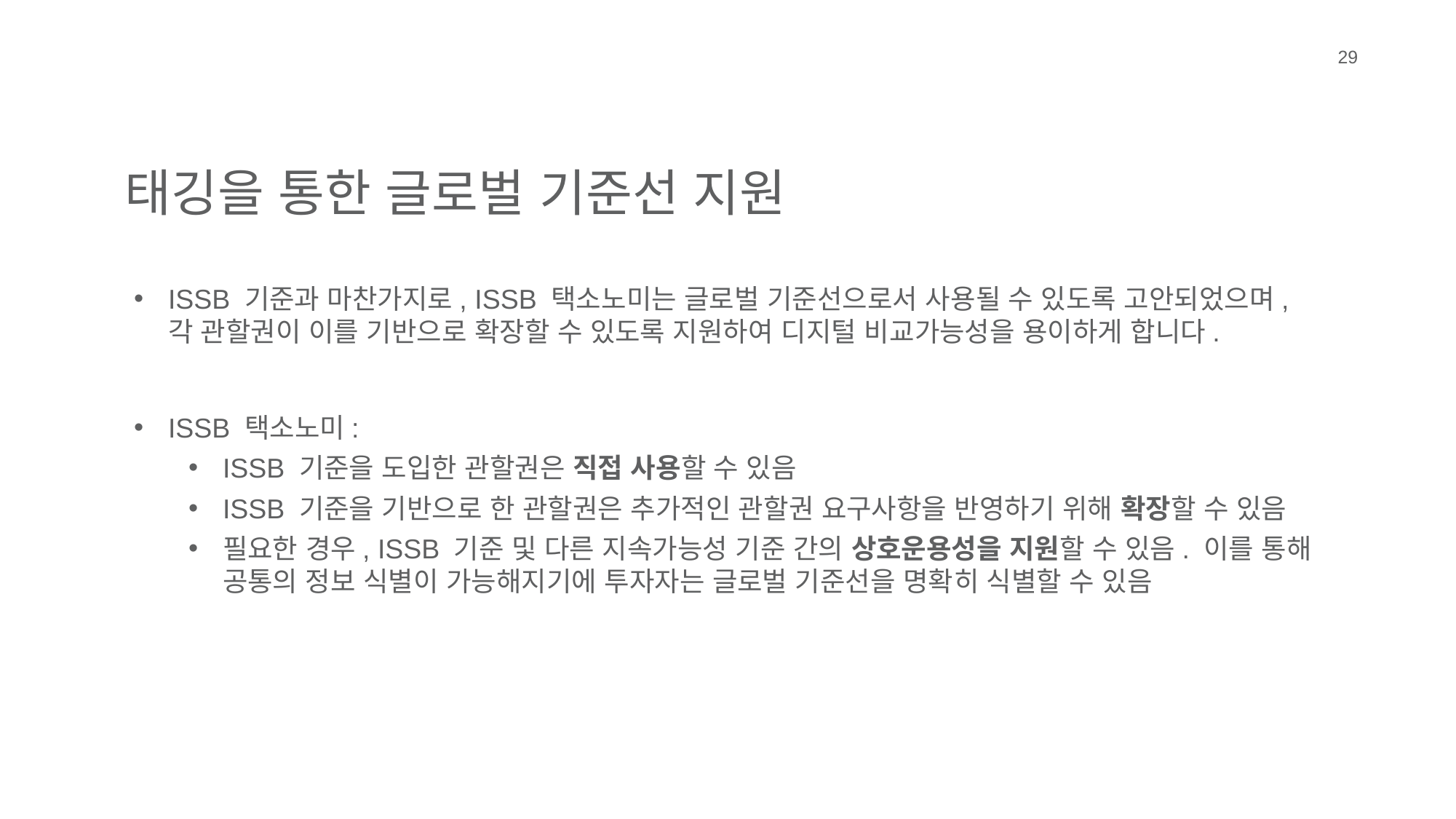

29
태깅을 통한 글로벌 기준선 지원
ISSB 기준과 마찬가지로, ISSB 택소노미는 글로벌 기준선으로서 사용될 수 있도록 고안되었으며, 각 관할권이 이를 기반으로 확장할 수 있도록 지원하여 디지털 비교가능성을 용이하게 합니다.

ISSB 택소노미:
ISSB 기준을 도입한 관할권은 직접 사용할 수 있음
ISSB 기준을 기반으로 한 관할권은 추가적인 관할권 요구사항을 반영하기 위해 확장할 수 있음
필요한 경우, ISSB 기준 및 다른 지속가능성 기준 간의 상호운용성을 지원할 수 있음. 이를 통해 공통의 정보 식별이 가능해지기에 투자자는 글로벌 기준선을 명확히 식별할 수 있음